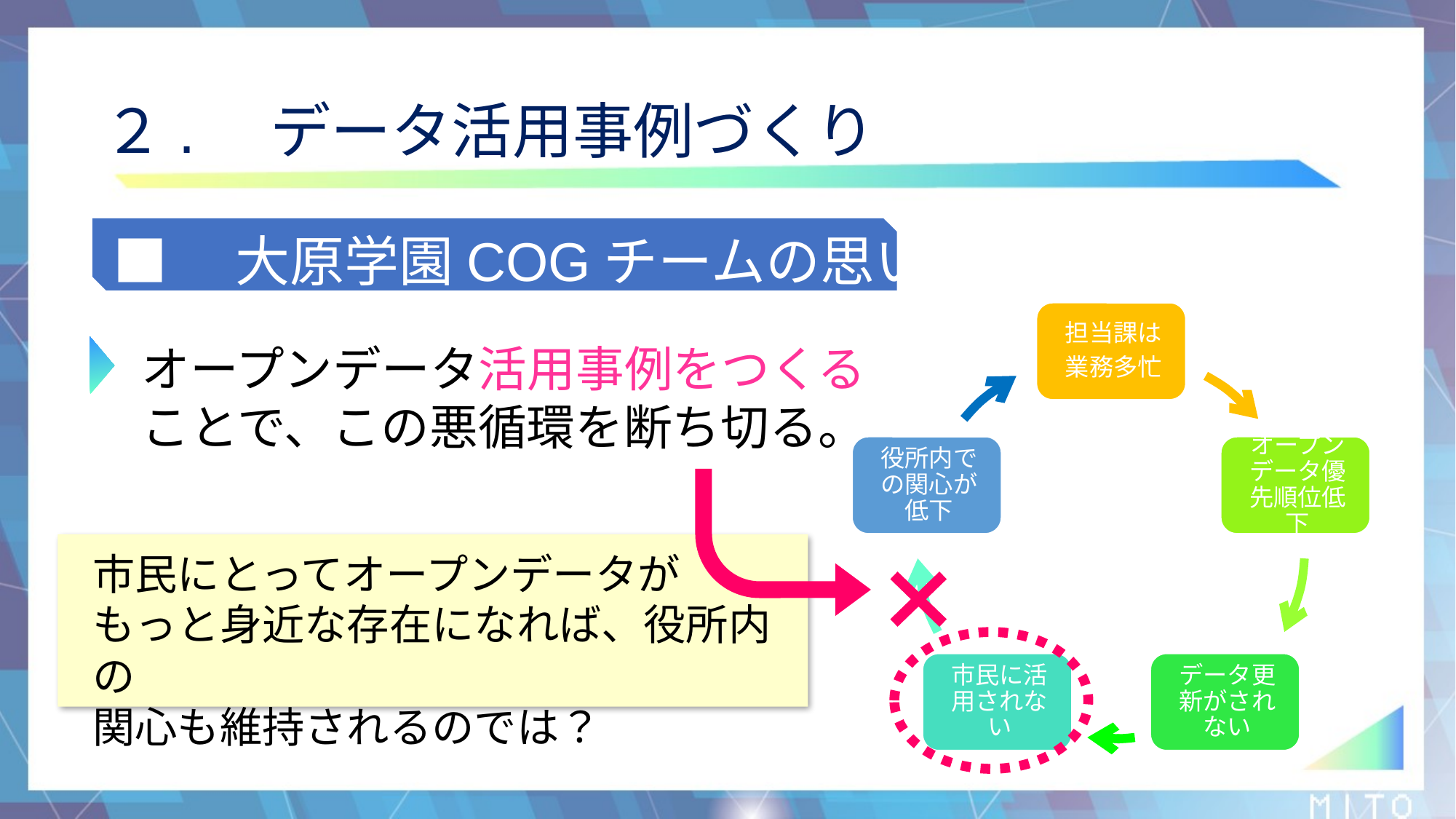

２.　データ活用事例づくり

■　大原学園COGチームの思い
担当課は
業務多忙
オープンデータ優先順位低下
データ更新がされない
市民に活用されない
役所内での関心が低下
オープンデータ活用事例をつくる
ことで、この悪循環を断ち切る。

市民にとってオープンデータが
もっと身近な存在になれば、役所内の
関心も維持されるのでは？